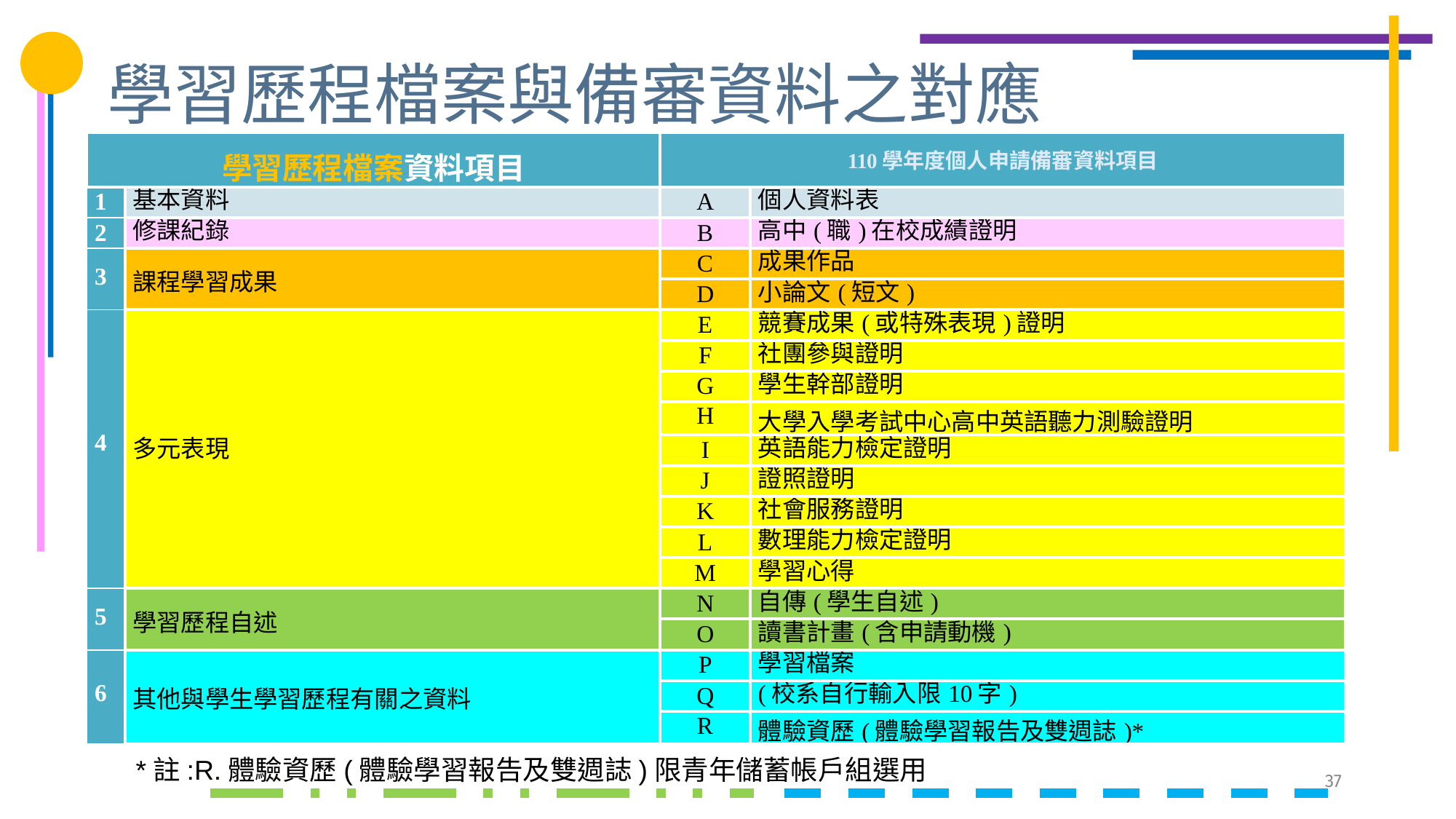

學習歷程檔案與備審資料之對應
| 學習歷程檔案資料項目 |  | 110學年度個人申請備審資料項目 |  |
| --- | --- | --- | --- |
| 1 | 基本資料 | A | 個人資料表 |
| 2 | 修課紀錄 | B | 高中(職)在校成績證明 |
| 3 | 課程學習成果 | C | 成果作品 |
|  |  | D | 小論文(短文) |
| 4 | 多元表現 | E | 競賽成果(或特殊表現)證明 |
|  |  | F | 社團參與證明 |
|  |  | G | 學生幹部證明 |
|  |  | H | 大學入學考試中心高中英語聽力測驗證明 |
|  |  | I | 英語能力檢定證明 |
|  |  | J | 證照證明 |
|  |  | K | 社會服務證明 |
|  |  | L | 數理能力檢定證明 |
|  |  | M | 學習心得 |
| 5 | 學習歷程自述 | N | 自傳(學生自述) |
|  |  | O | 讀書計畫(含申請動機) |
| 6 | 其他與學生學習歷程有關之資料 | P | 學習檔案 |
|  |  | Q | (校系自行輸入限10字) |
|  |  | R | 體驗資歷(體驗學習報告及雙週誌)\* |
*註:R.體驗資歷(體驗學習報告及雙週誌)限青年儲蓄帳戶組選用
37